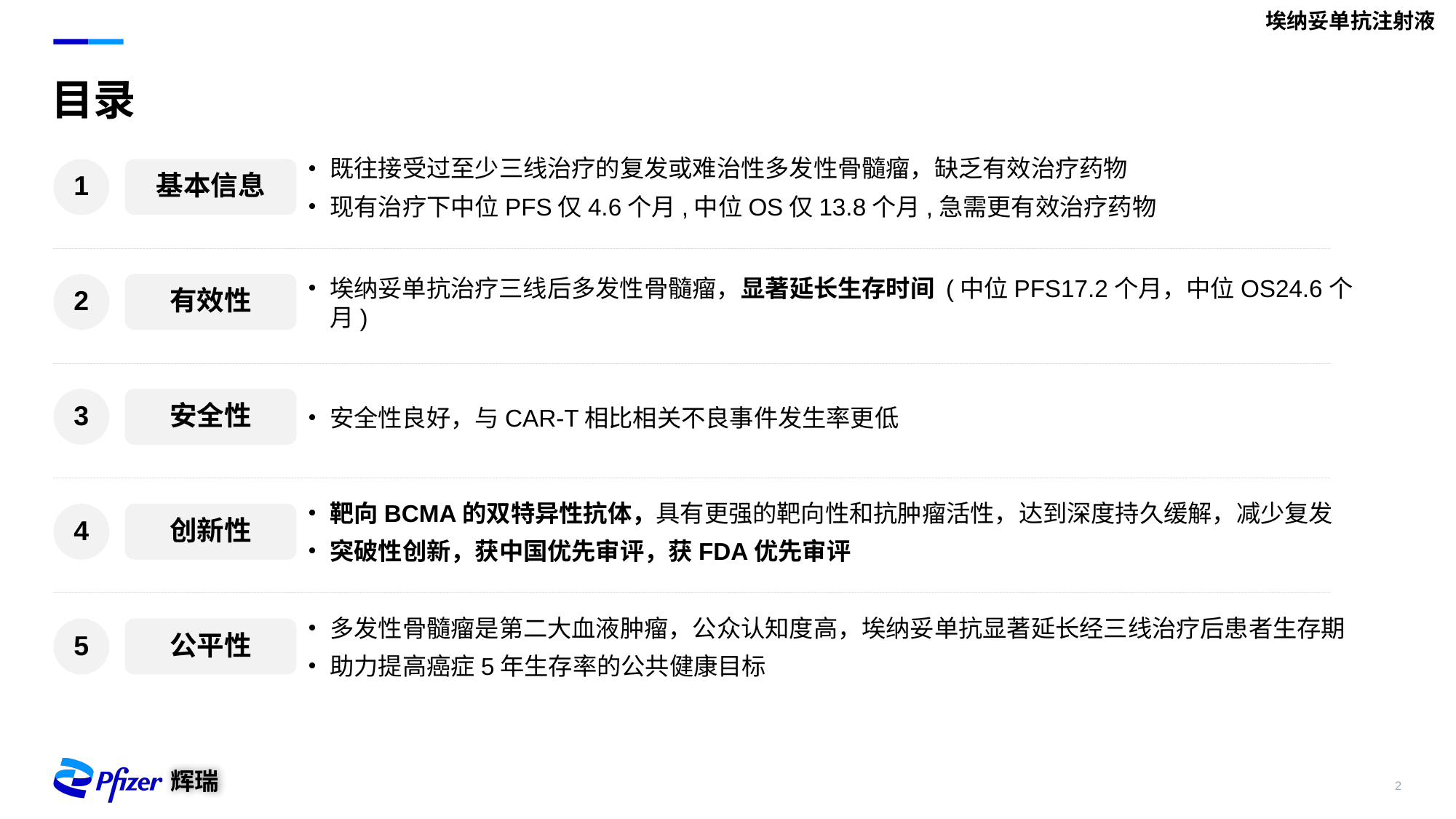

埃纳妥单抗注射液
# 目录
1
基本信息
既往接受过至少三线治疗的复发或难治性多发性骨髓瘤，缺乏有效治疗药物
现有治疗下中位PFS仅4.6个月,中位OS仅13.8个月,急需更有效治疗药物
2
有效性
埃纳妥单抗治疗三线后多发性骨髓瘤，显著延长生存时间 (中位PFS17.2个月，中位OS24.6个月)
3
安全性
安全性良好，与CAR-T相比相关不良事件发生率更低
靶向BCMA的双特异性抗体，具有更强的靶向性和抗肿瘤活性，达到深度持久缓解，减少复发
突破性创新，获中国优先审评，获FDA优先审评
4
创新性
5
公平性
多发性骨髓瘤是第二大血液肿瘤，公众认知度高，埃纳妥单抗显著延长经三线治疗后患者生存期
助力提高癌症5年生存率的公共健康目标